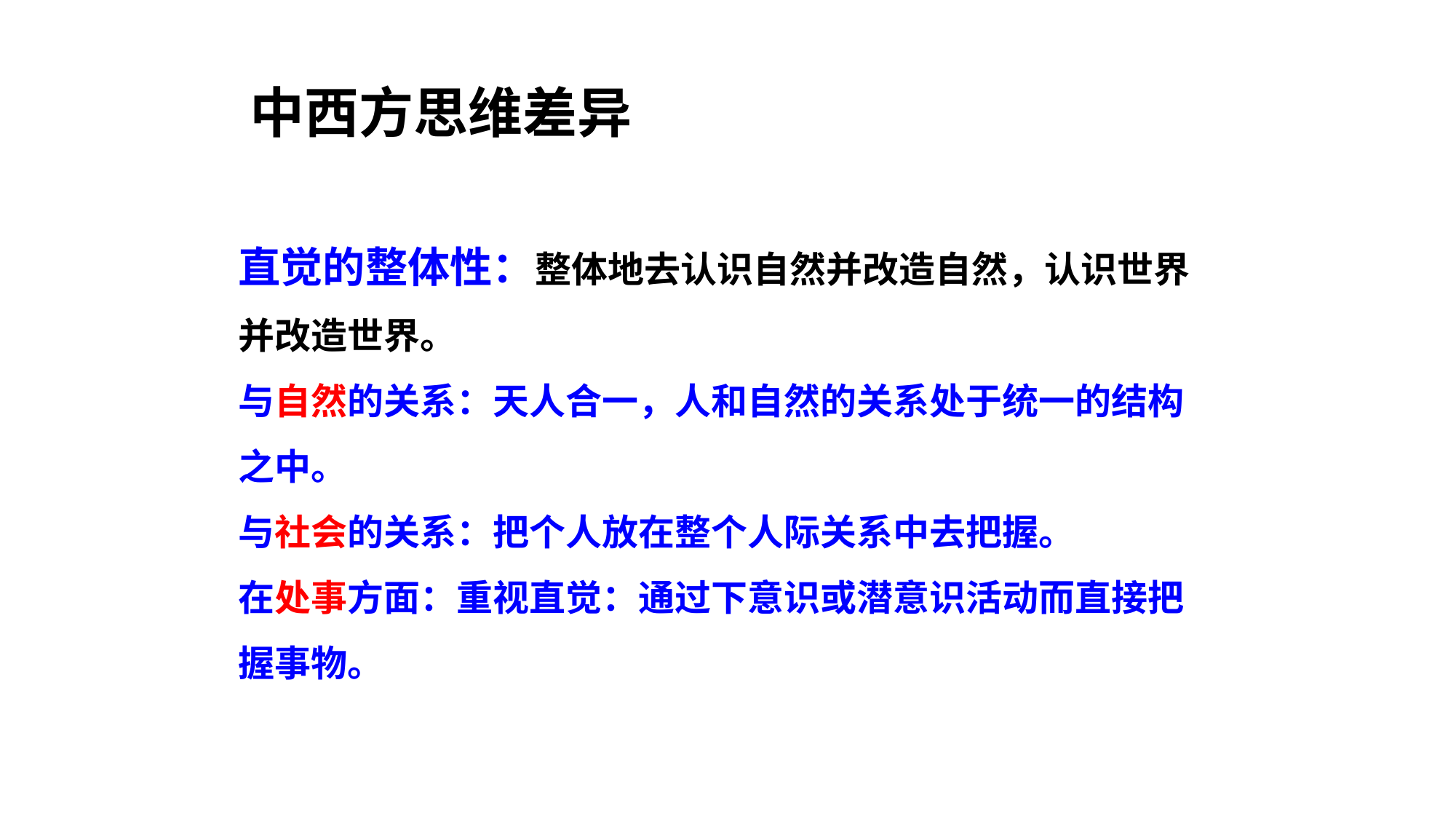

中西方思维差异
直觉的整体性：整体地去认识自然并改造自然，认识世界并改造世界。
与自然的关系：天人合一，人和自然的关系处于统一的结构之中。
与社会的关系：把个人放在整个人际关系中去把握。
在处事方面：重视直觉：通过下意识或潜意识活动而直接把握事物。